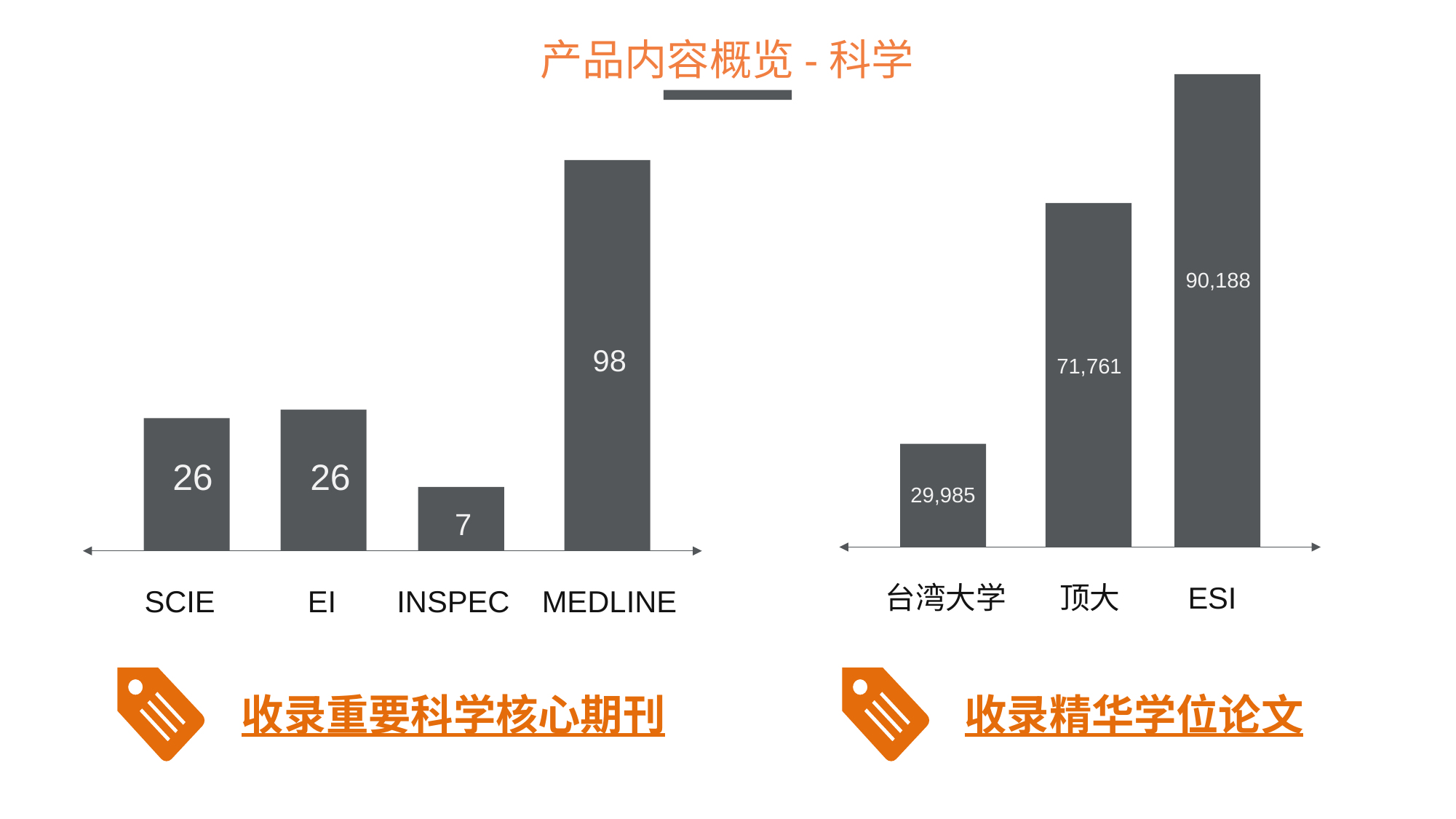

产品内容概览-科学

90,188
98
71,761

26
26
29,985

7
台湾大学
顶大
ESI
SCIE
EI
INSPEC
MEDLINE

收录重要科学核心期刊

收录精华学位论文